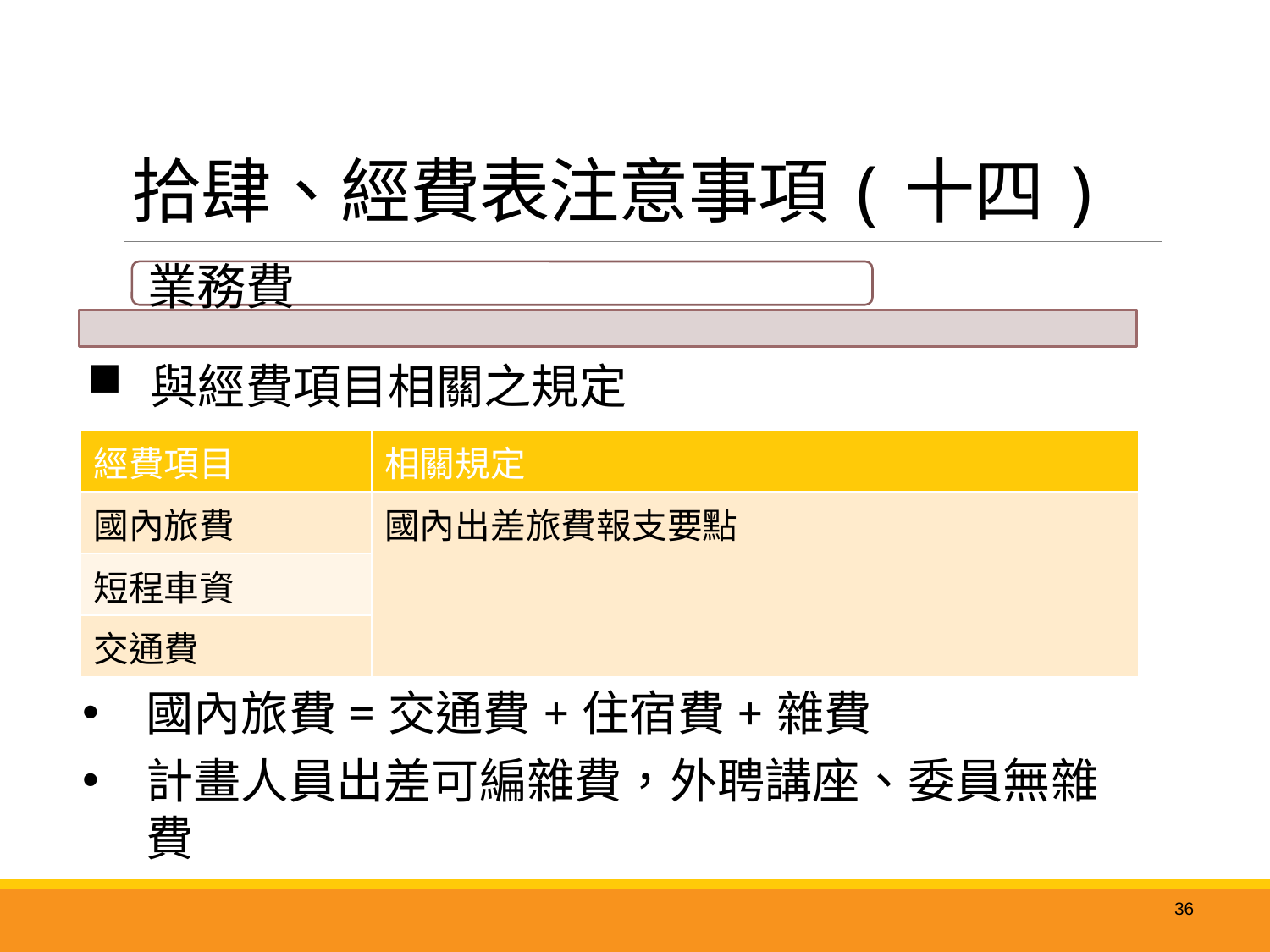

# 拾肆、經費表注意事項(十四)
業務費
與經費項目相關之規定
| 經費項目 | 相關規定 |
| --- | --- |
| 國內旅費 | 國內出差旅費報支要點 |
| 短程車資 |  |
| 交通費 |  |
國內旅費=交通費+住宿費+雜費
計畫人員出差可編雜費，外聘講座、委員無雜費
36